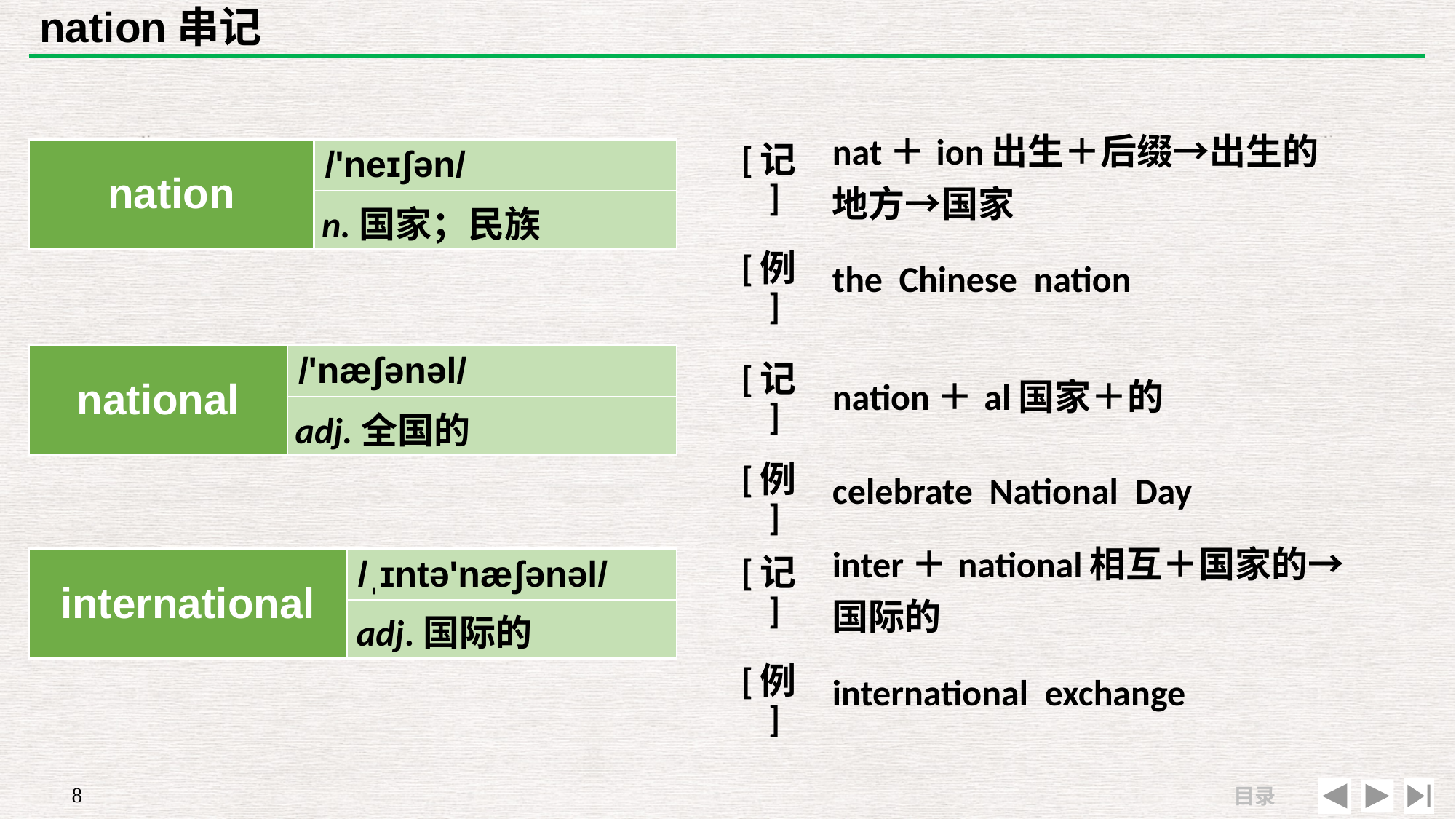

# nation串记

| [记] | nat＋ion出生＋后缀→出生的 地方→国家 |
| --- | --- |
| [例] | the Chinese nation |
| nation | /'neɪʃən/ |
| --- | --- |
|  |  |
n.国家；民族
| [记] | nation＋al国家＋的 |
| --- | --- |
| [例] | celebrate National Day |
| national | /'næʃənəl/ |
| --- | --- |
|  |  |
adj.全国的
| [记] | inter＋national相互＋国家的→ 国际的 |
| --- | --- |
| [例] | international exchange |
| international | /ˌɪntə'næʃənəl/ |
| --- | --- |
|  |  |
adj.国际的